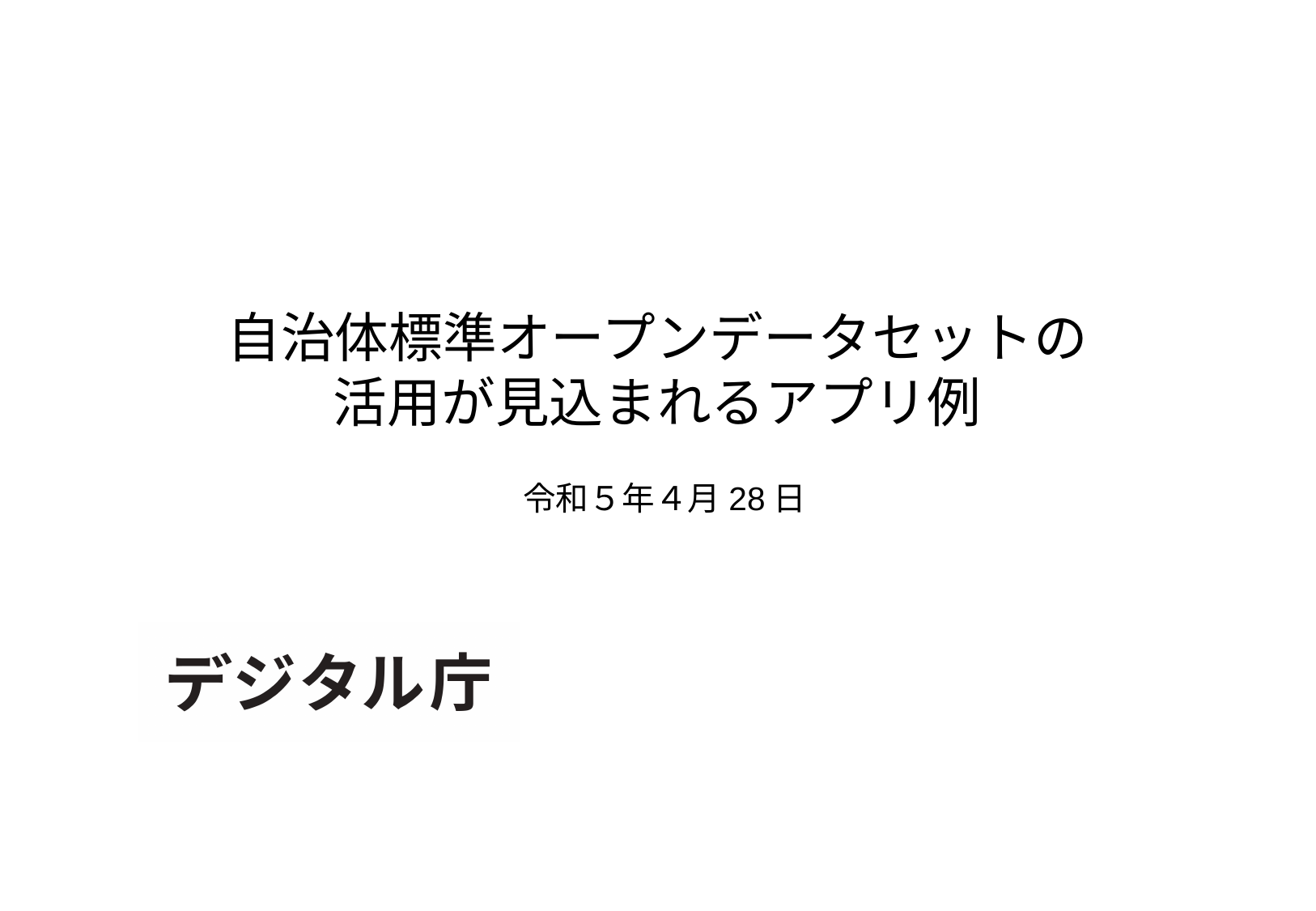

# 自治体標準オープンデータセットの 活用が見込まれるアプリ例
令和５年４月28日